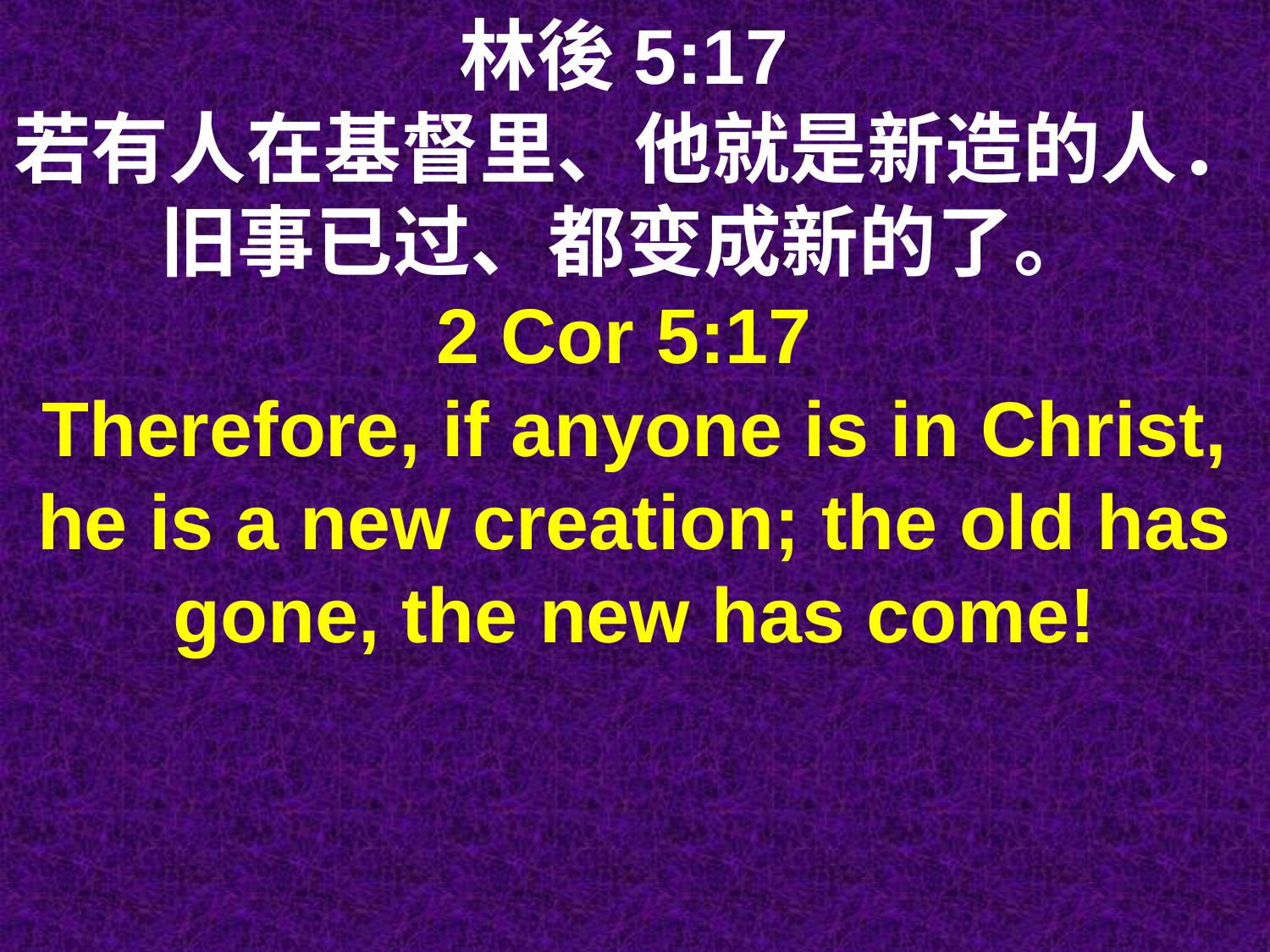

林後5:17
若有人在基督里、他就是新造的人．旧事已过、都变成新的了。
2 Cor 5:17
Therefore, if anyone is in Christ, he is a new creation; the old has gone, the new has come!